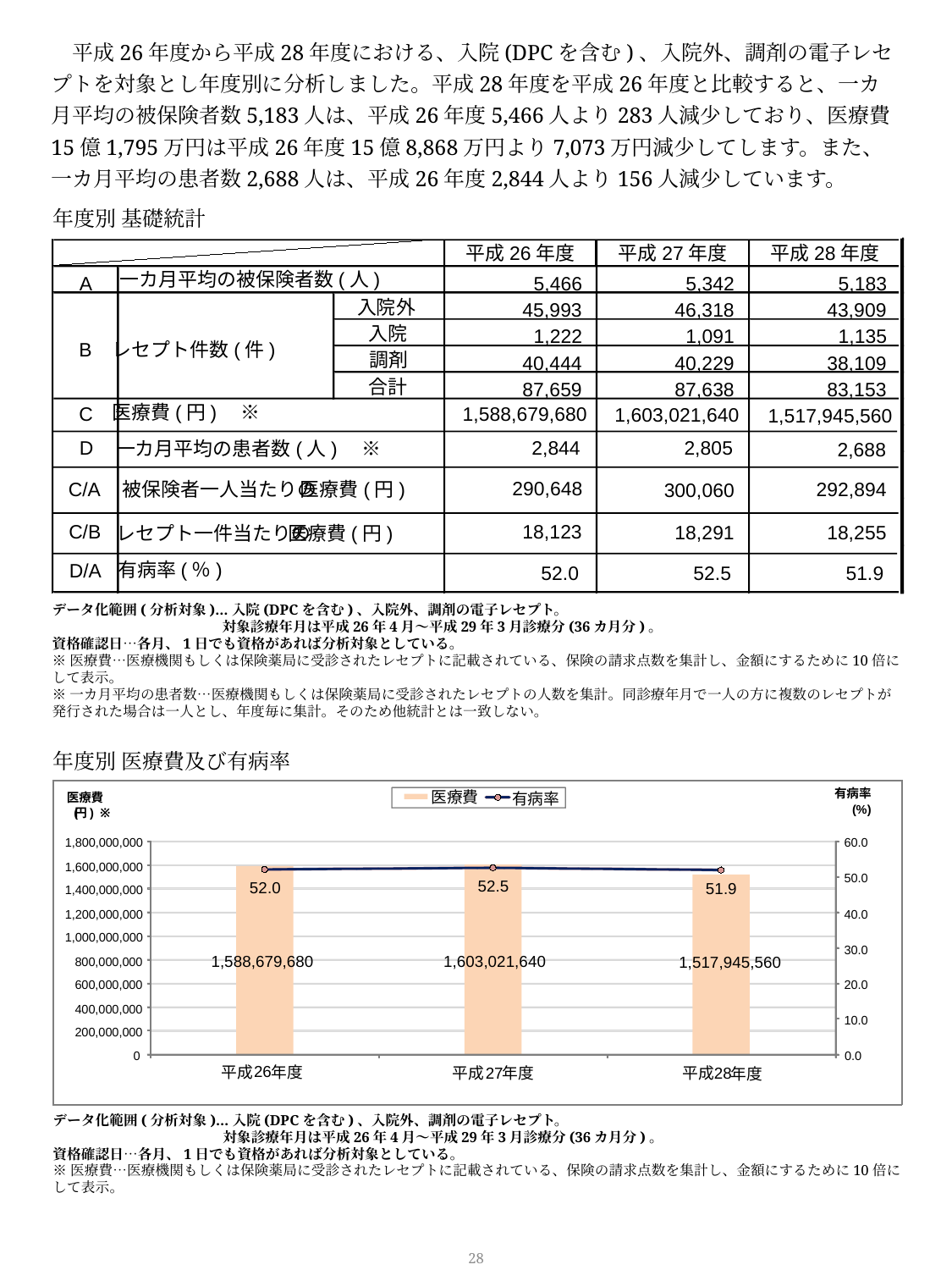

平成26年度から平成28年度における、入院(DPCを含む)、入院外、調剤の電子レセプトを対象とし年度別に分析しました。平成28年度を平成26年度と比較すると、一カ月平均の被保険者数5,183人は、平成26年度5,466人より283人減少しており、医療費15億1,795万円は平成26年度15億8,868万円より7,073万円減少してします。また、一カ月平均の患者数2,688人は、平成26年度2,844人より156人減少しています。
年度別 基礎統計

平成26年度
平成27年度
平成28年度

一カ月平均の被保険者数(人)
A
5,466
5,342
5,183

入院外
45,993
46,318
43,909

入院
1,222
1,091
1,135
B
レセプト件数(件)

調剤
40,444
40,229
38,109

合計
87,659
87,638
83,153

医療費(円)　※
1,588,679,680
C
1,603,021,640
1,517,945,560

D
2,844
2,805
一カ月平均の患者数(人)　※
2,688

290,648
被保険者一人当たりの
C/A
292,894
300,060

C/B
18,123
18,255
18,291
レセプト一件当たりの

有病率(％)
D/A
52.0
52.5
51.9

医療費(円)
医療費(円)
データ化範囲(分析対象)…入院(DPCを含む)、入院外、調剤の電子レセプト。
　　　　　　　　　　　　対象診療年月は平成26年4月～平成29年3月診療分(36カ月分)。
資格確認日…各月、1日でも資格があれば分析対象としている。
※医療費…医療機関もしくは保険薬局に受診されたレセプトに記載されている、保険の請求点数を集計し、金額にするために10倍にして表示。
※一カ月平均の患者数…医療機関もしくは保険薬局に受診されたレセプトの人数を集計。同診療年月で一人の方に複数のレセプトが発行された場合は一人とし、年度毎に集計。そのため他統計とは一致しない。
年度別 医療費及び有病率

有病率

医療費
有病率
医療費

(%)
(
円
)
※
1,800,000,000
60.0

1,600,000,000

50.0
52.5
52.0
51.9
1,400,000,000
1,200,000,000
40.0
1,000,000,000
30.0
1,588,679,680
1,603,021,640
1,517,945,560
800,000,000
600,000,000
20.0
400,000,000
10.0
200,000,000
0
0.0

26
平成
年度
年度
平成
27
平成
28
年度
データ化範囲(分析対象)…入院(DPCを含む)、入院外、調剤の電子レセプト。
　　　　　　　　　　　　対象診療年月は平成26年4月～平成29年3月診療分(36カ月分)。
資格確認日…各月、1日でも資格があれば分析対象としている。
※医療費…医療機関もしくは保険薬局に受診されたレセプトに記載されている、保険の請求点数を集計し、金額にするために10倍にして表示。
28